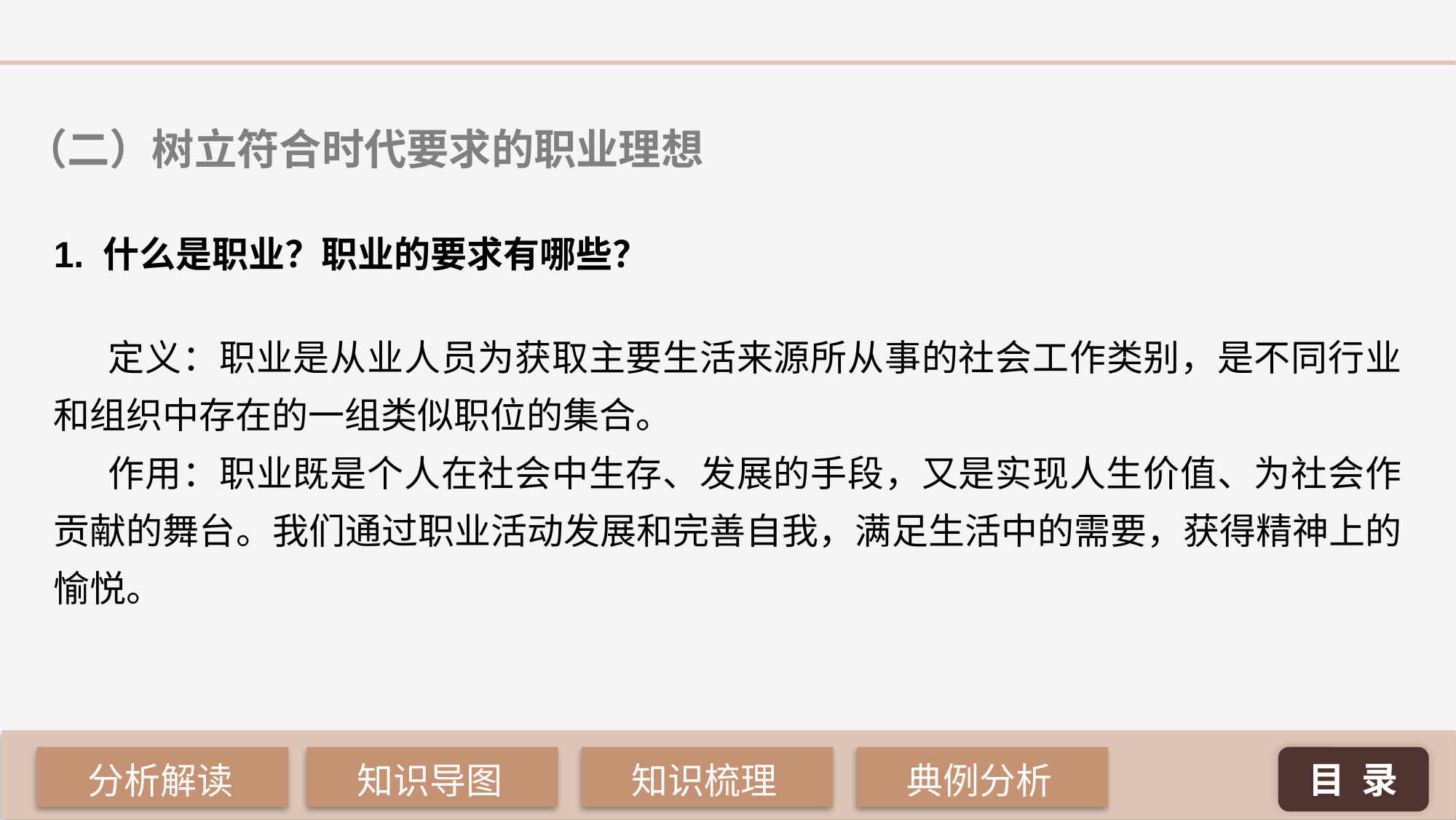

（二）树立符合时代要求的职业理想
1. 什么是职业？职业的要求有哪些？
定义：职业是从业人员为获取主要生活来源所从事的社会工作类别，是不同行业和组织中存在的一组类似职位的集合。
作用：职业既是个人在社会中生存、发展的手段，又是实现人生价值、为社会作贡献的舞台。我们通过职业活动发展和完善自我，满足生活中的需要，获得精神上的愉悦。